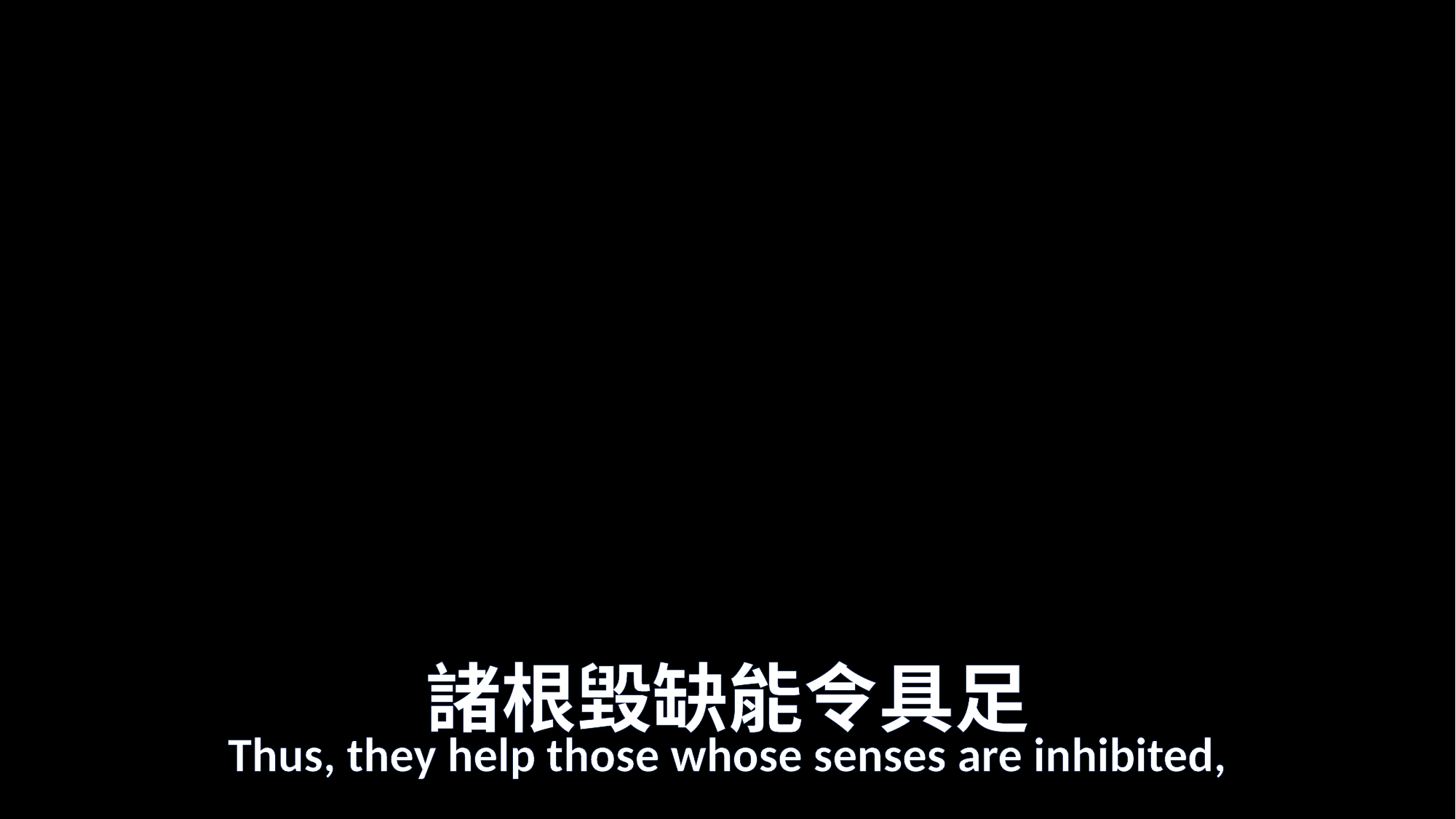

# 諸根毀缺能令具足
Thus, they help those whose senses are inhibited,